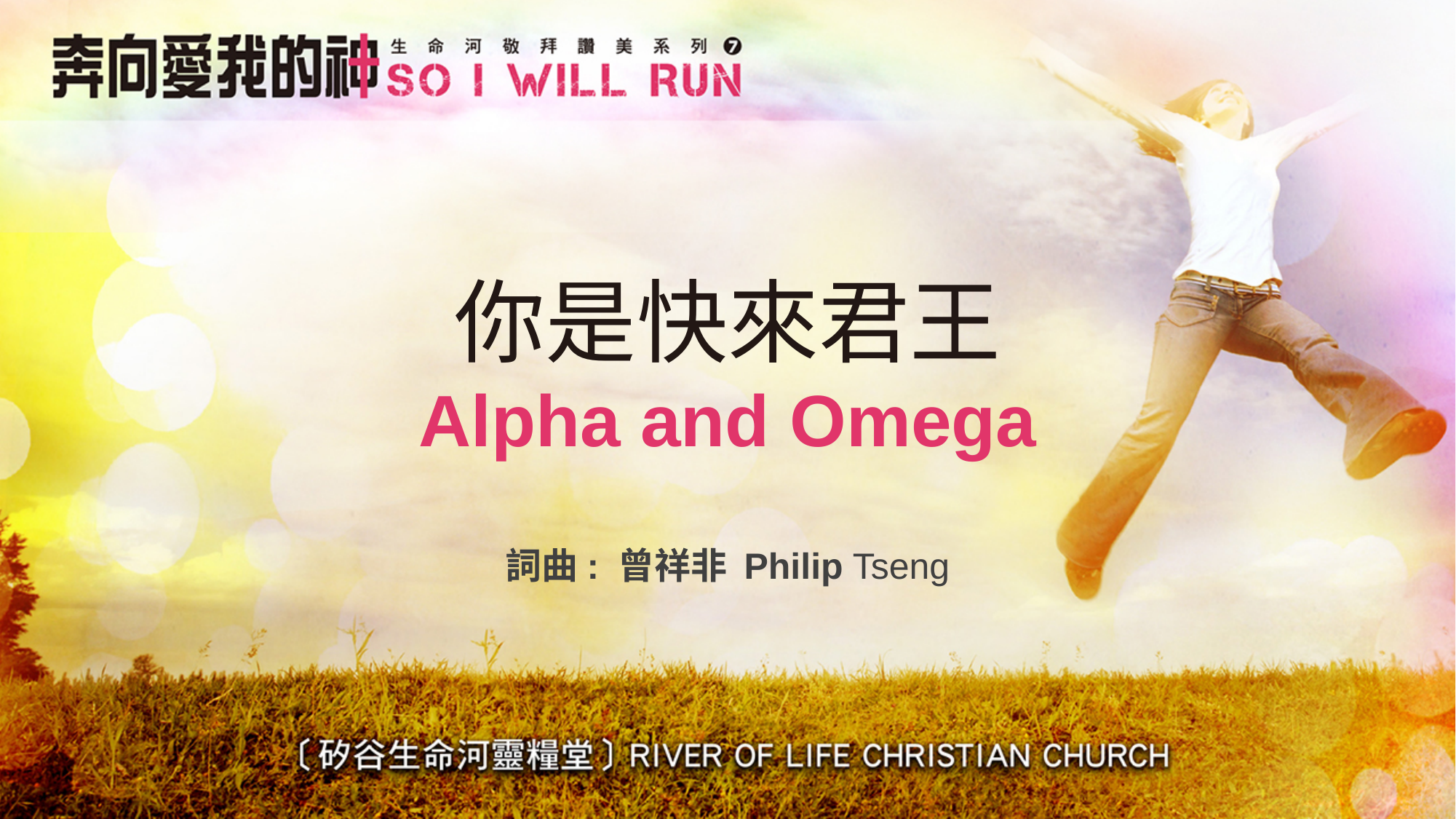

# 你是快來君王 Alpha and Omega
詞曲: 曾祥非 Philip Tseng